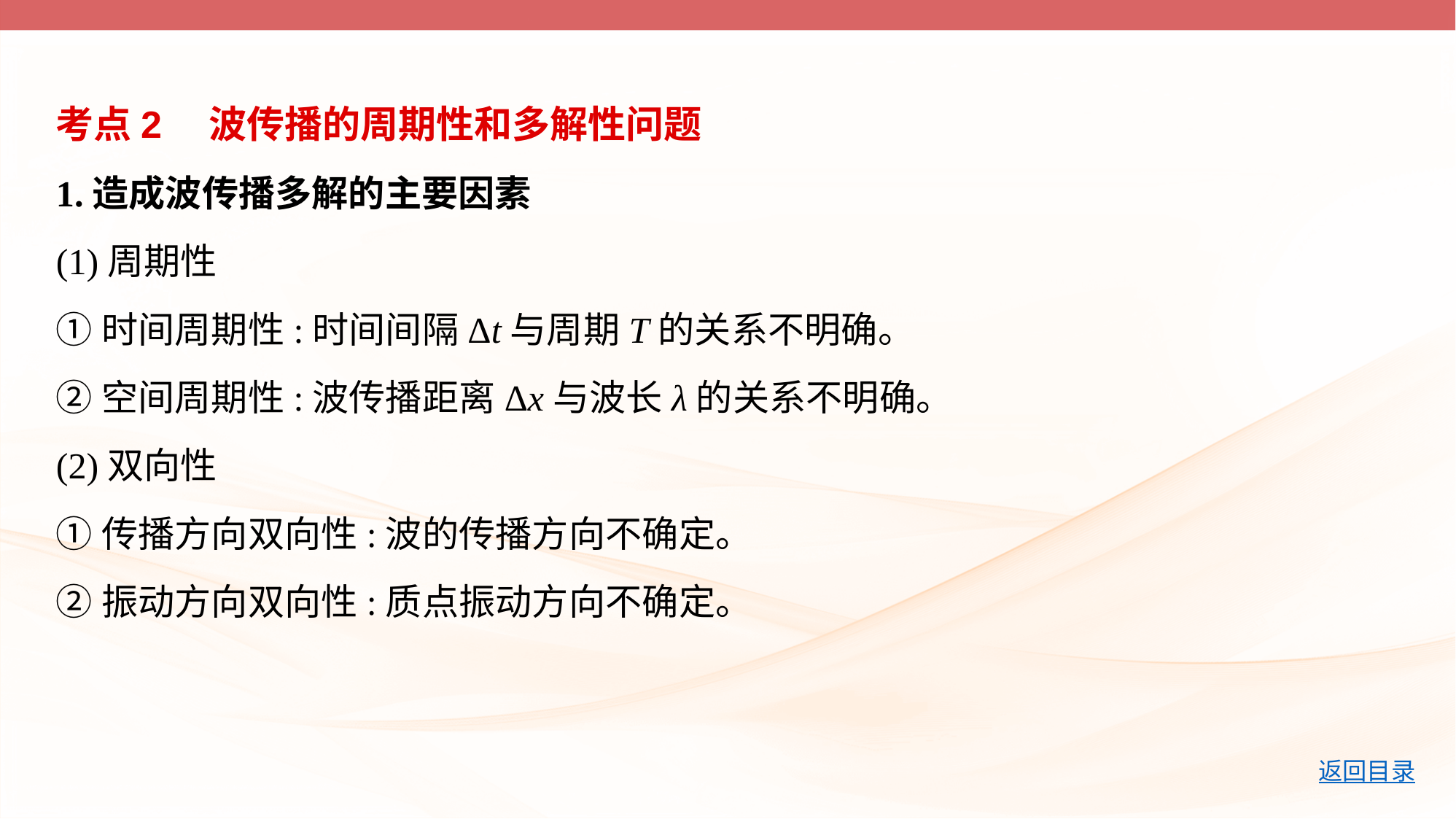

考点2　波传播的周期性和多解性问题
1.造成波传播多解的主要因素
(1)周期性
①时间周期性:时间间隔Δt与周期T的关系不明确。
②空间周期性:波传播距离Δx与波长λ的关系不明确。
(2)双向性
①传播方向双向性:波的传播方向不确定。
②振动方向双向性:质点振动方向不确定。